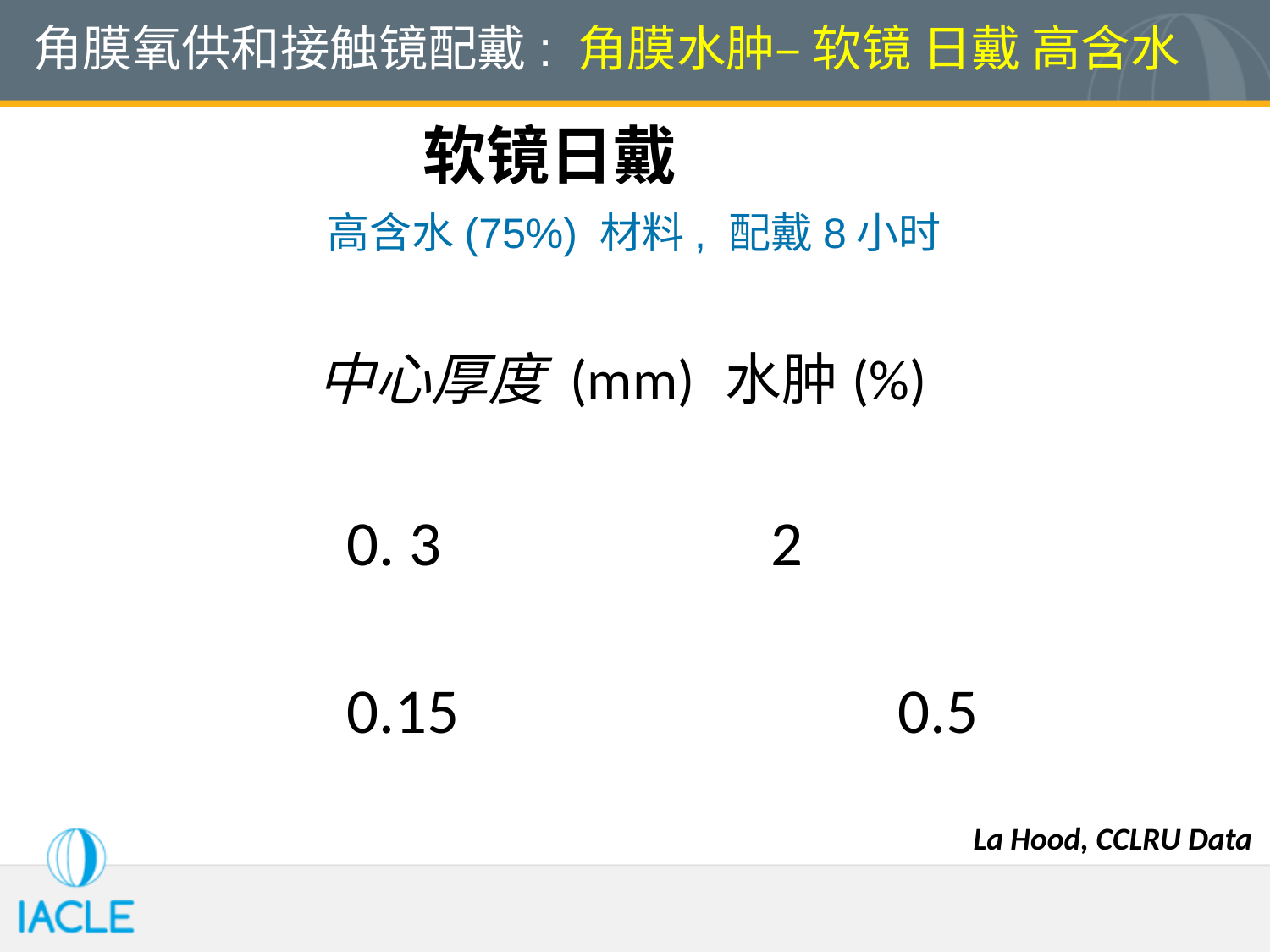

角膜氧供和接触镜配戴: 角膜水肿– 软镜 日戴 高含水

软镜日戴
高含水(75%) 材料, 配戴8小时
中心厚度 (mm)	 水肿(%)
  0. 3			     2
  0.15			     0.5
La Hood, CCLRU Data